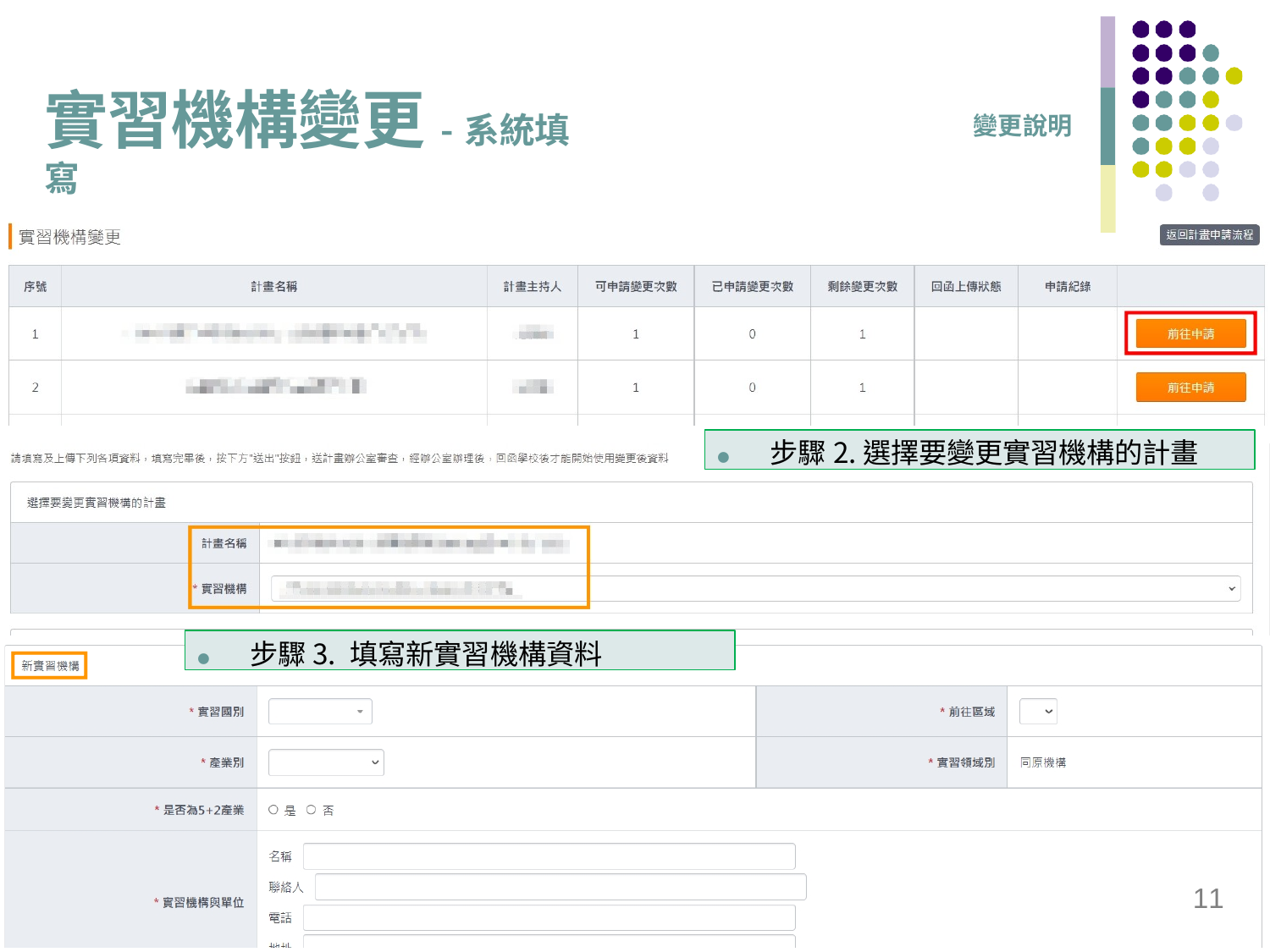

# 實習機構變更-系統填寫
變更說明

⚫	步驟2.選擇要變更實習機構的計畫

⚫	步驟3. 填寫新實習機構資料
11